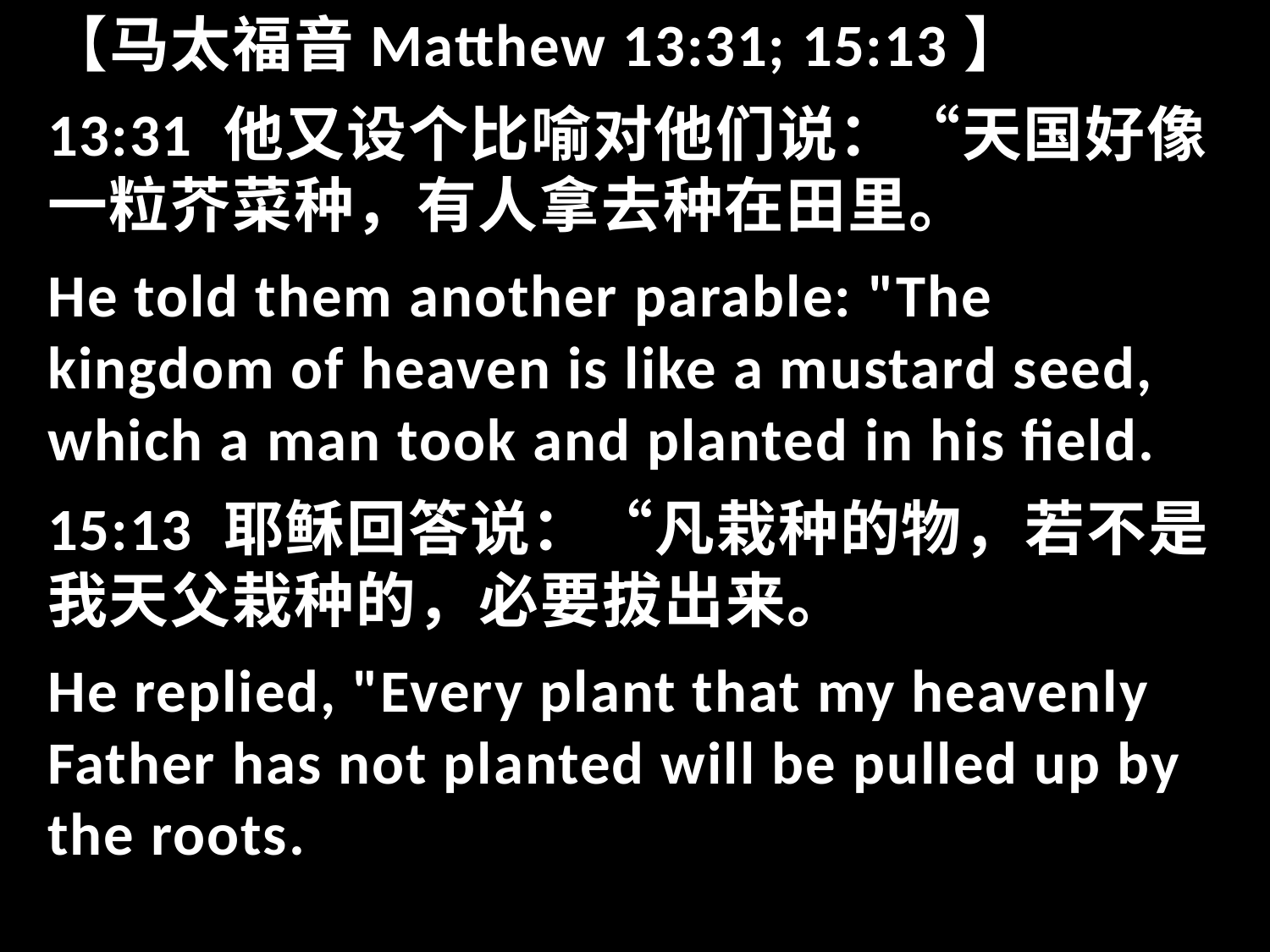

【马太福音Matthew 13:31; 15:13】
13:31 他又设个比喻对他们说：“天国好像一粒芥菜种，有人拿去种在田里。
He told them another parable: "The kingdom of heaven is like a mustard seed, which a man took and planted in his field.
15:13 耶稣回答说：“凡栽种的物，若不是我天父栽种的，必要拔出来。
He replied, "Every plant that my heavenly Father has not planted will be pulled up by the roots.